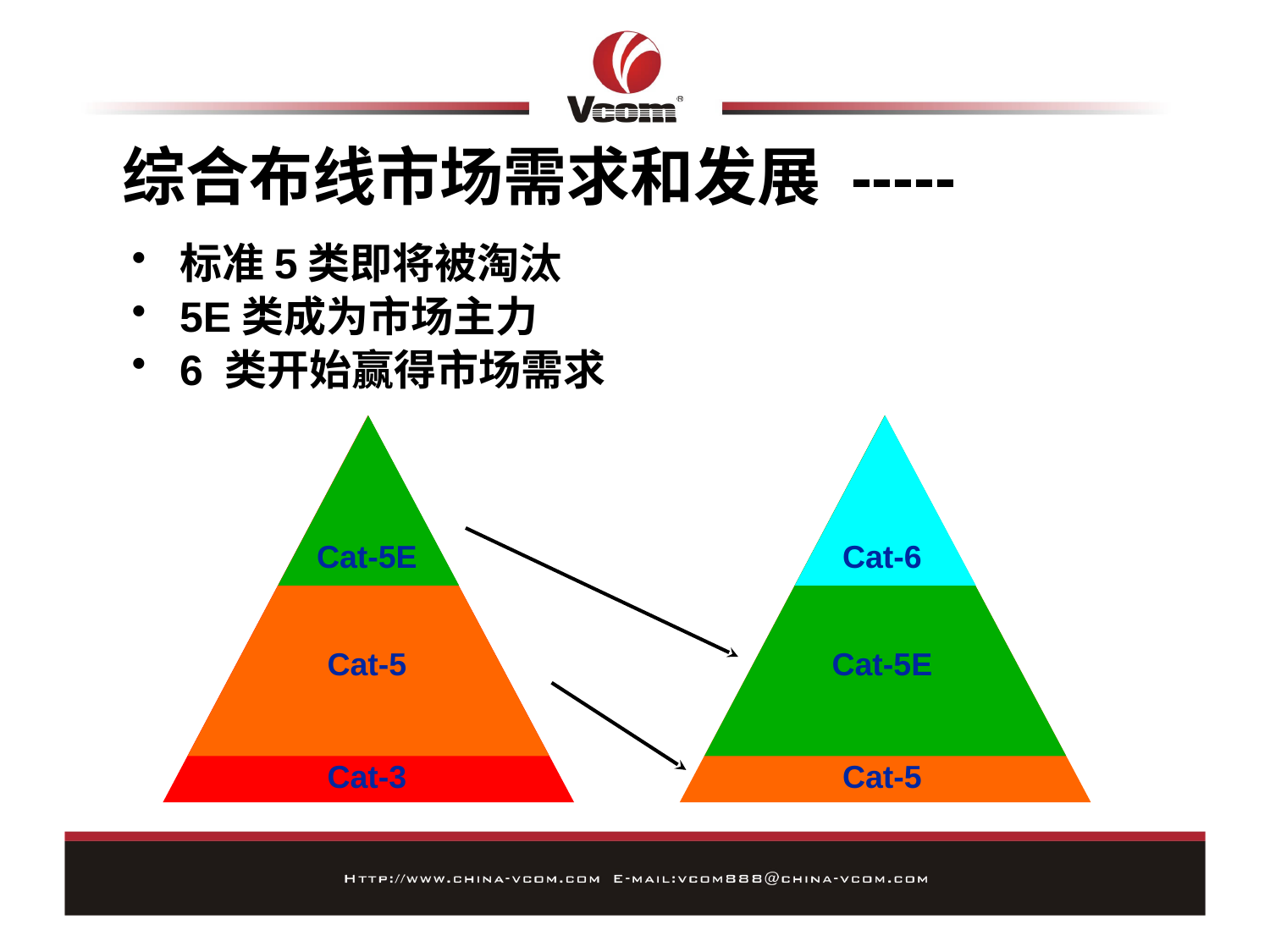

综合布线市场需求和发展 -----
标准5类即将被淘汰
5E类成为市场主力
6 类开始赢得市场需求

Cat-5E
Cat-5
Cat-3

Cat-6
Cat-5E
Cat-5